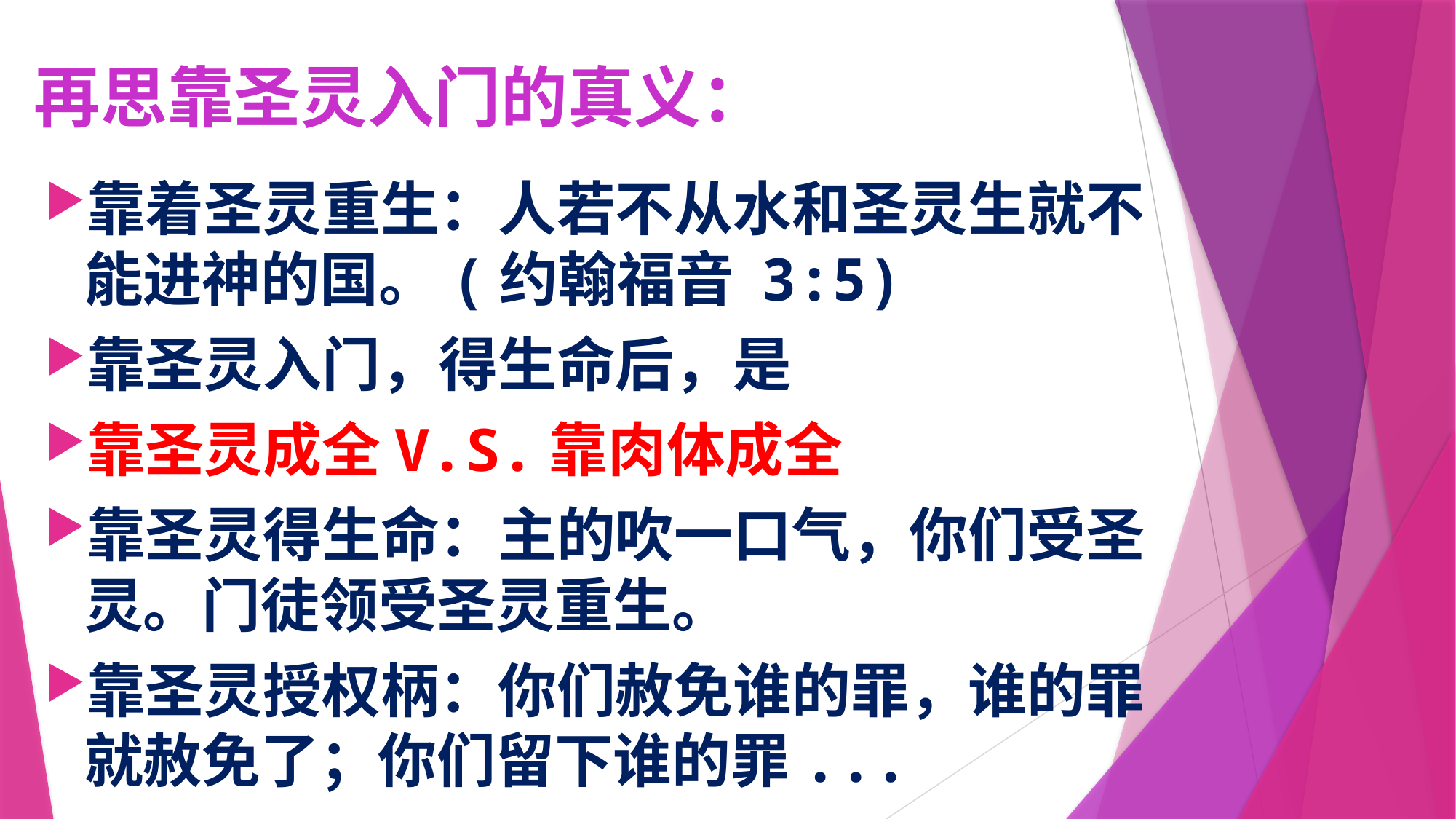

# 再思靠圣灵入门的真义：
靠着圣灵重生：人若不从水和圣灵生就不能进神的国。(约翰福音 3:5)
靠圣灵入门，得生命后，是
靠圣灵成全V.S.靠肉体成全
靠圣灵得生命：主的吹一口气，你们受圣灵。门徒领受圣灵重生。
靠圣灵授权柄：你们赦免谁的罪，谁的罪就赦免了；你们留下谁的罪...